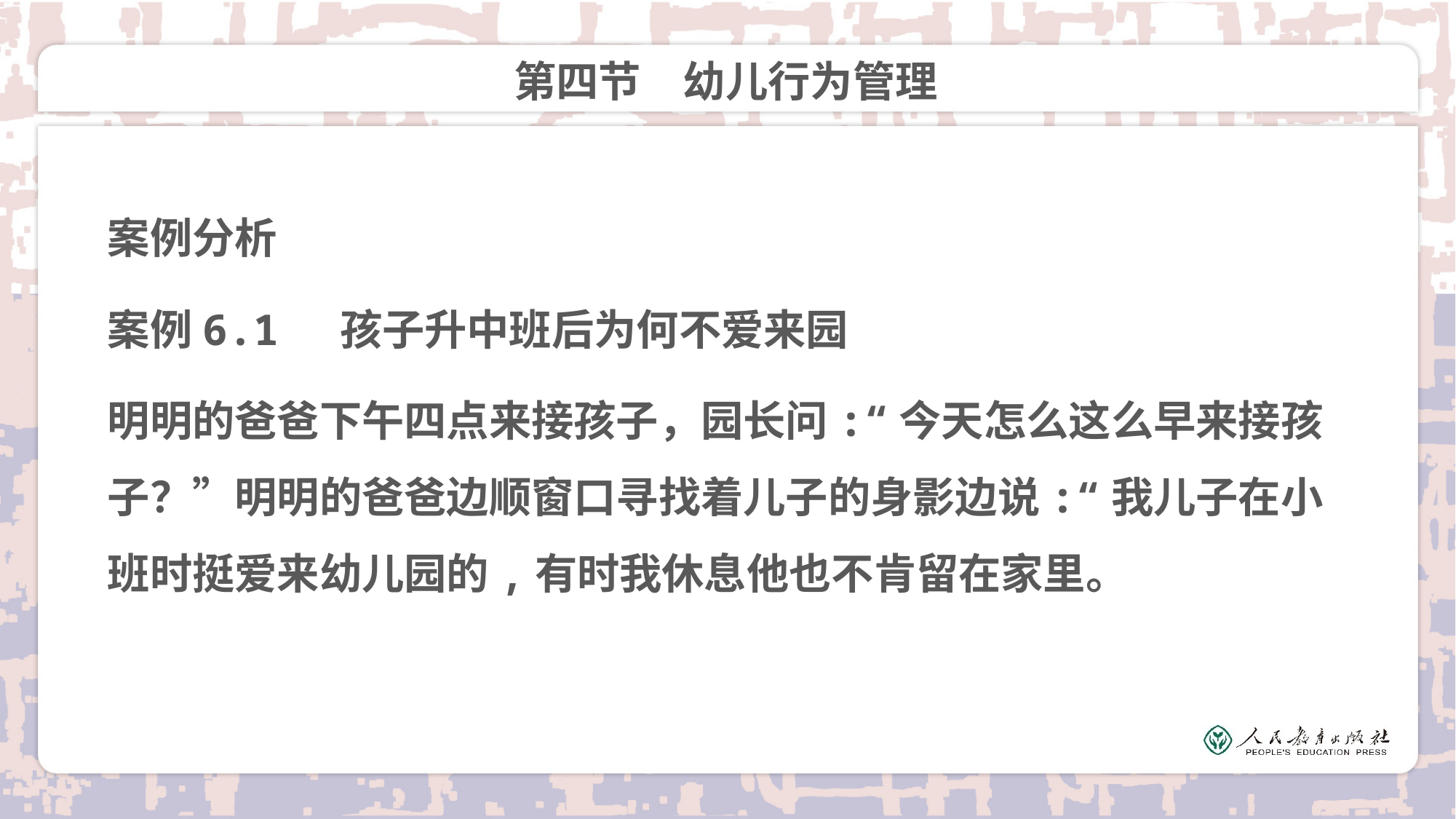

# 第四节　幼儿行为管理
案例分析
案例6.1  孩子升中班后为何不爱来园
明明的爸爸下午四点来接孩子，园长问:“今天怎么这么早来接孩子？”明明的爸爸边顺窗口寻找着儿子的身影边说:“我儿子在小班时挺爱来幼儿园的,有时我休息他也不肯留在家里。